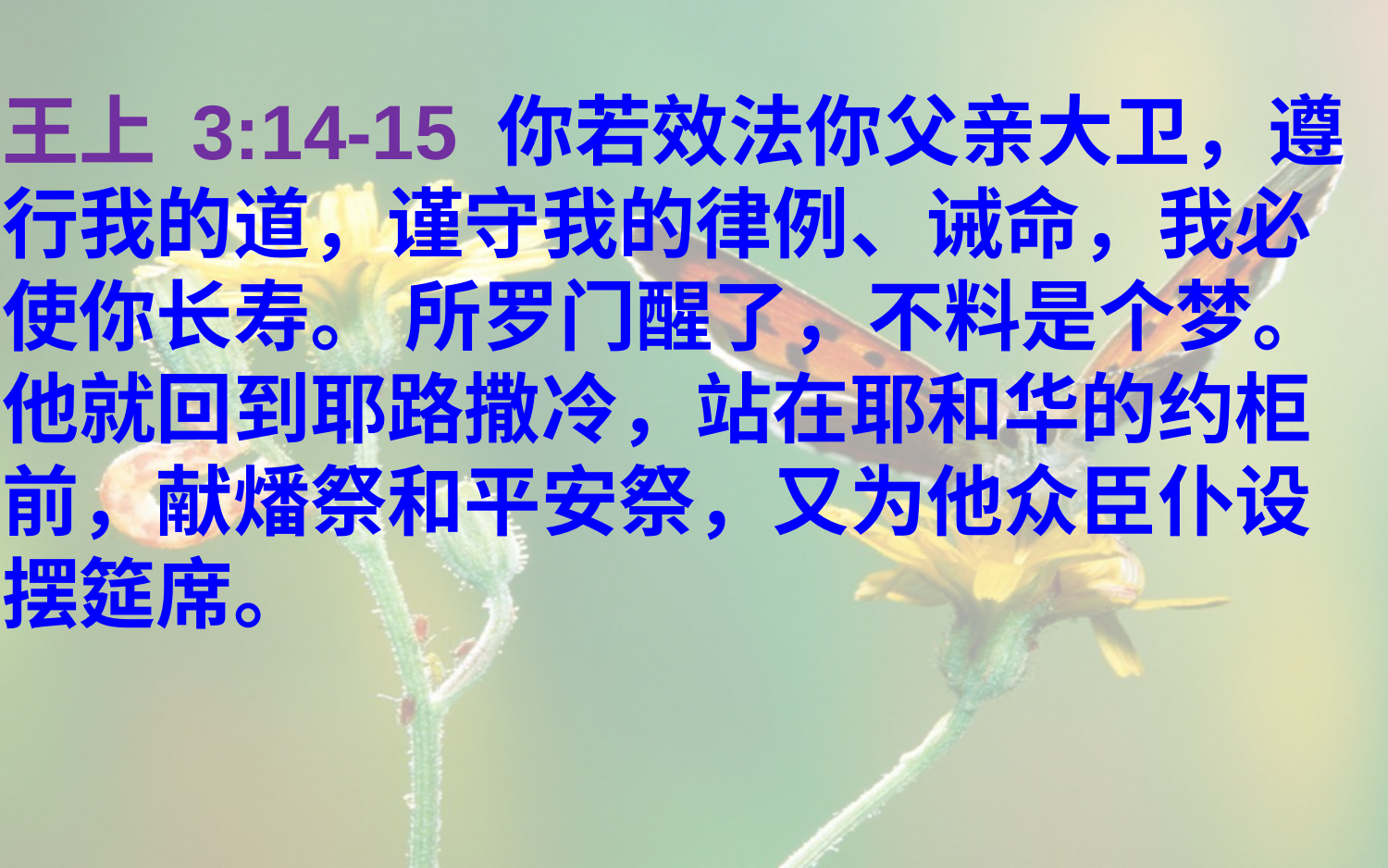

王上 3:14-15 你若效法你父亲大卫，遵行我的道，谨守我的律例、诫命，我必使你长寿。 所罗门醒了，不料是个梦。他就回到耶路撒冷，站在耶和华的约柜前，献燔祭和平安祭，又为他众臣仆设摆筵席。